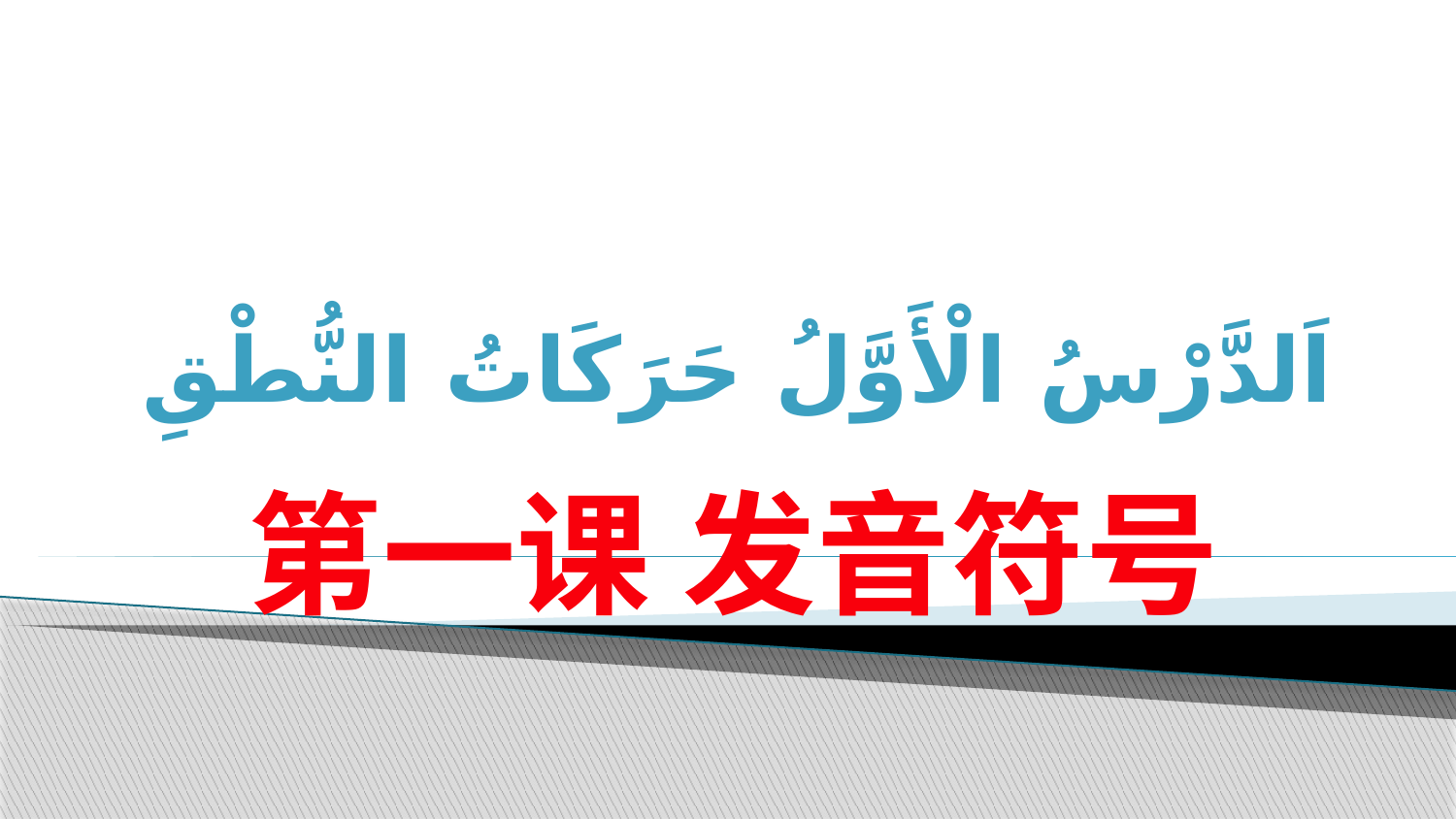

# اَلدَّرْسُ الْأَوَّلُ حَرَكَاتُ النُّطْقِ
第一课 发音符号